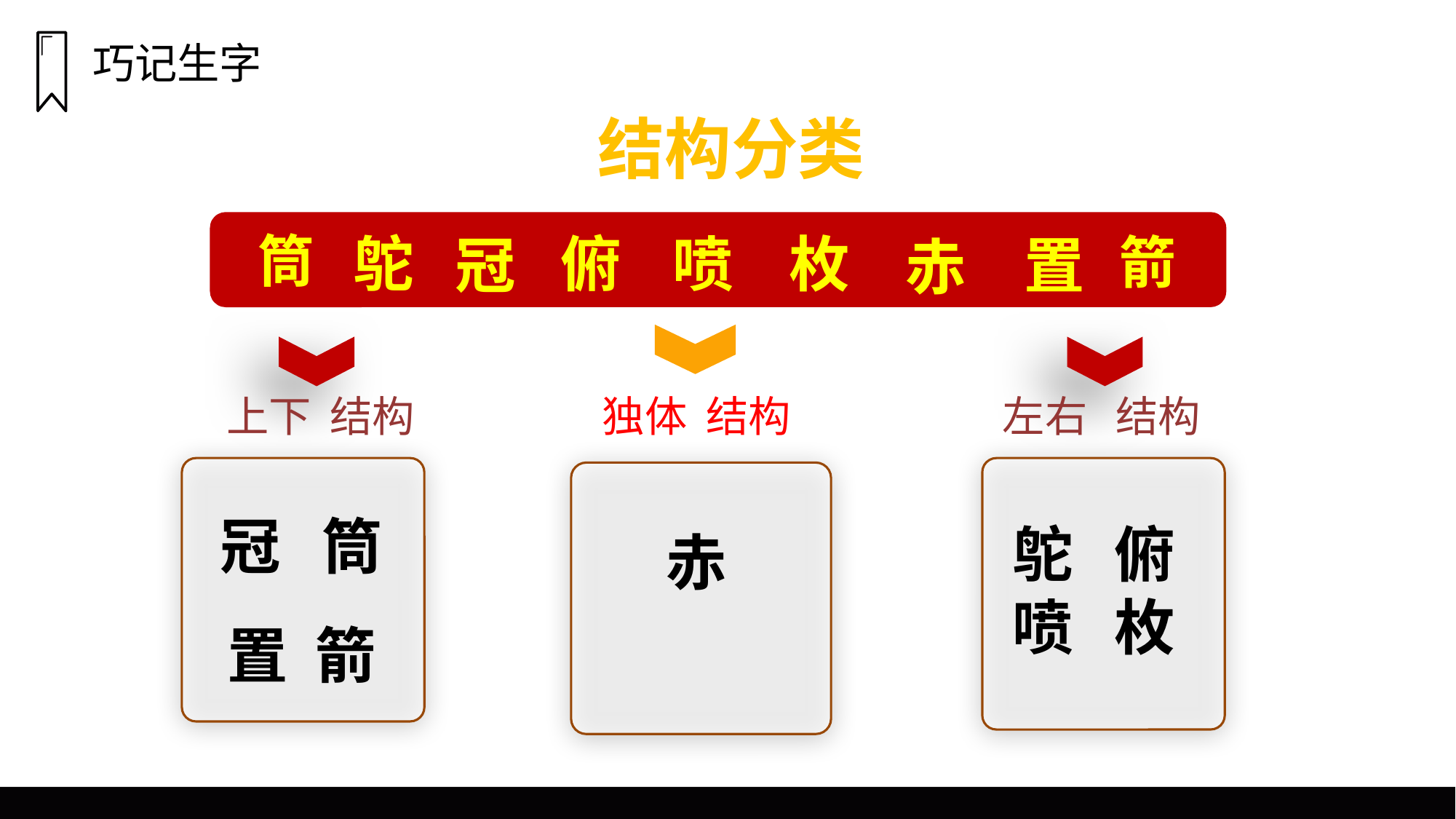

巧记生字
结构分类

筒
箭
鸵
俯
喷
枚
冠
置
赤

上下  结构
独体  结构
左右   结构

冠   筒
置  箭

赤
鸵   俯
喷   枚